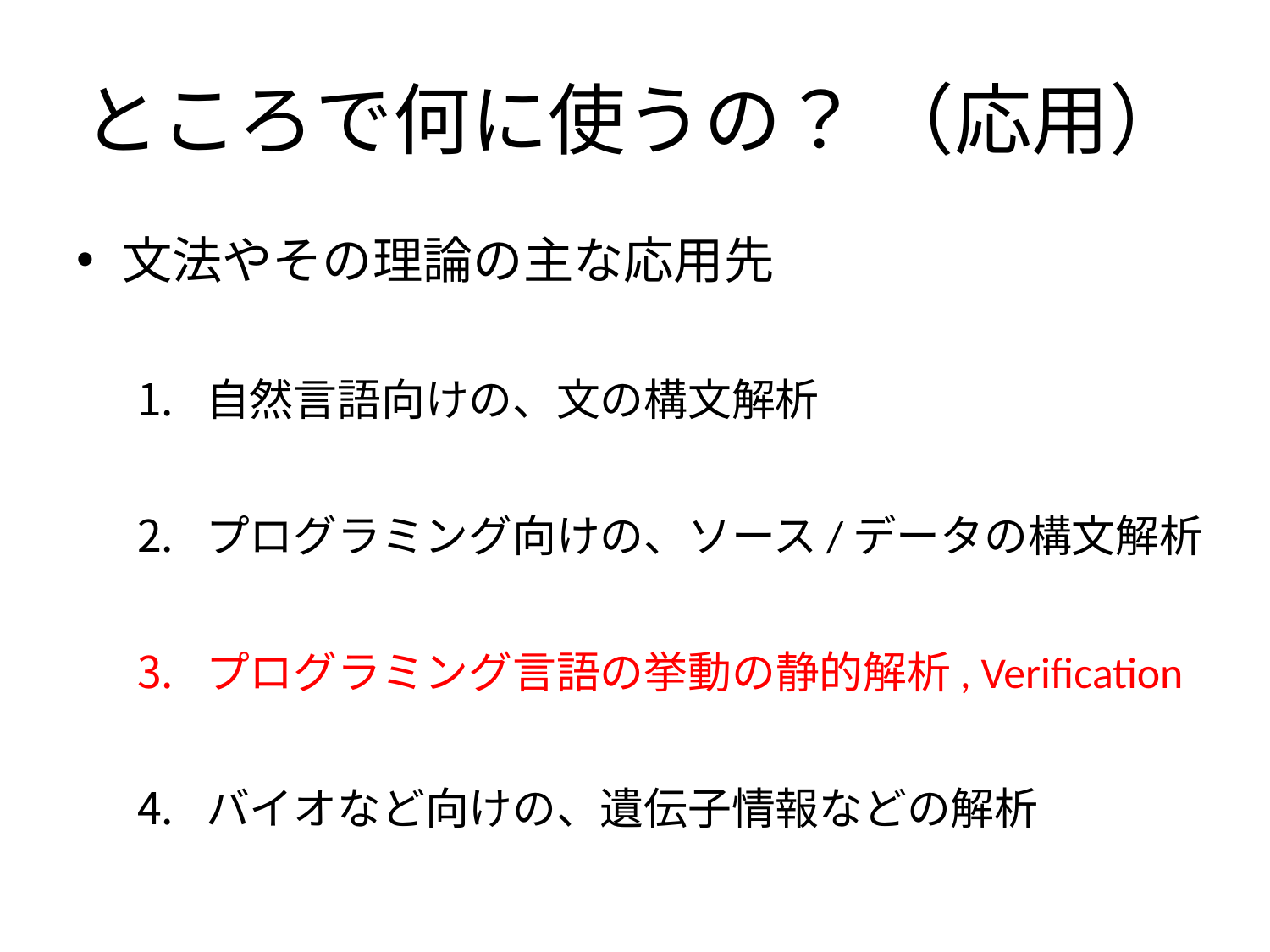

# ところで何に使うの？ （応用）
文法やその理論の主な応用先

自然言語向けの、文の構文解析

プログラミング向けの、ソース/データの構文解析

プログラミング言語の挙動の静的解析, Verification

バイオなど向けの、遺伝子情報などの解析